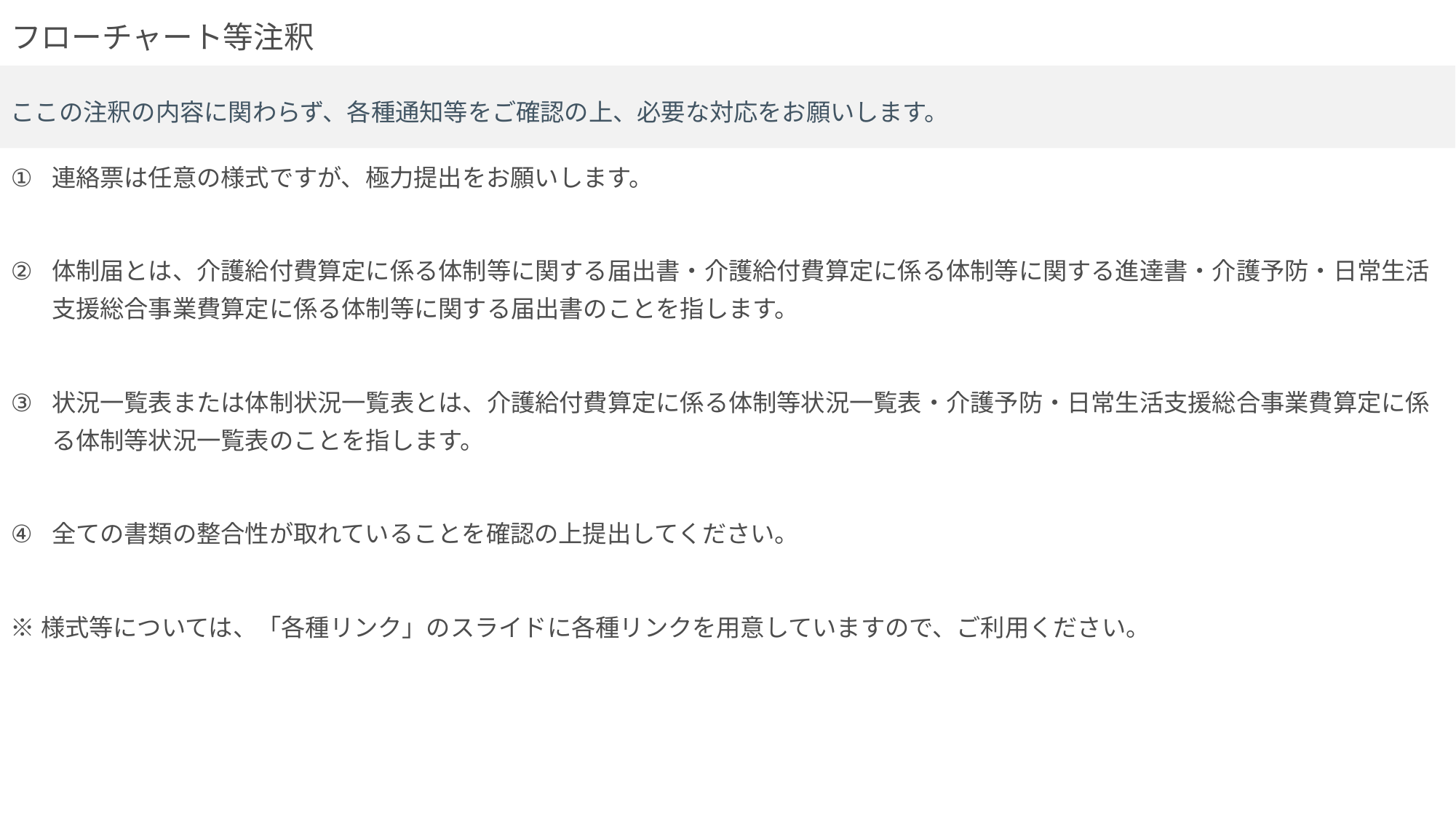

# フローチャート等注釈
ここの注釈の内容に関わらず、各種通知等をご確認の上、必要な対応をお願いします。
連絡票は任意の様式ですが、極力提出をお願いします。

体制届とは、介護給付費算定に係る体制等に関する届出書・介護給付費算定に係る体制等に関する進達書・介護予防・日常生活支援総合事業費算定に係る体制等に関する届出書のことを指します。

状況一覧表または体制状況一覧表とは、介護給付費算定に係る体制等状況一覧表・介護予防・日常生活支援総合事業費算定に係る体制等状況一覧表のことを指します。

全ての書類の整合性が取れていることを確認の上提出してください。

※様式等については、「各種リンク」のスライドに各種リンクを用意していますので、ご利用ください。